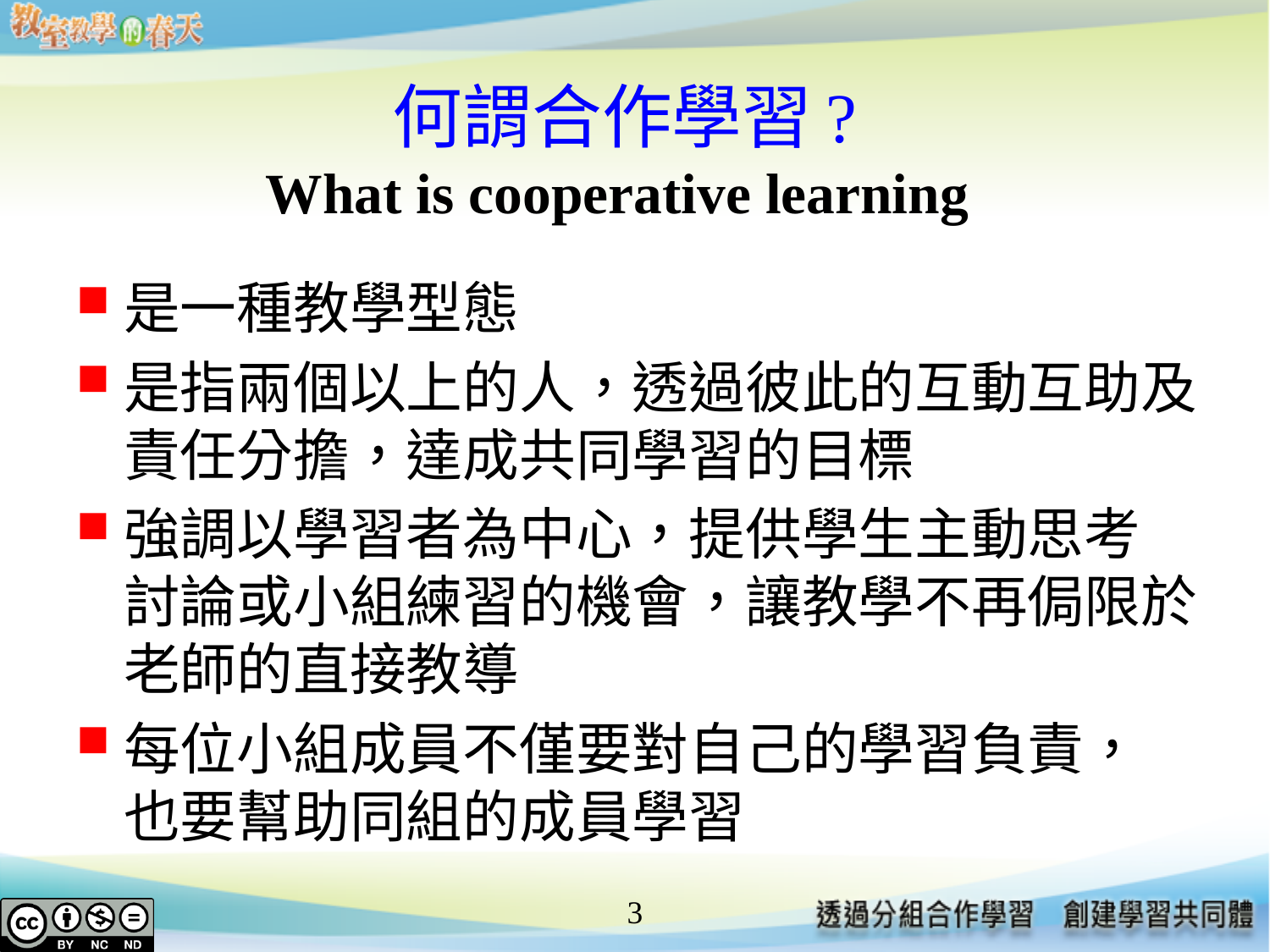

# 何謂合作學習? What is cooperative learning
是一種教學型態
是指兩個以上的人，透過彼此的互動互助及責任分擔，達成共同學習的目標
強調以學習者為中心，提供學生主動思考
討論或小組練習的機會，讓教學不再侷限於老師的直接教導
每位小組成員不僅要對自己的學習負責，
也要幫助同組的成員學習

3